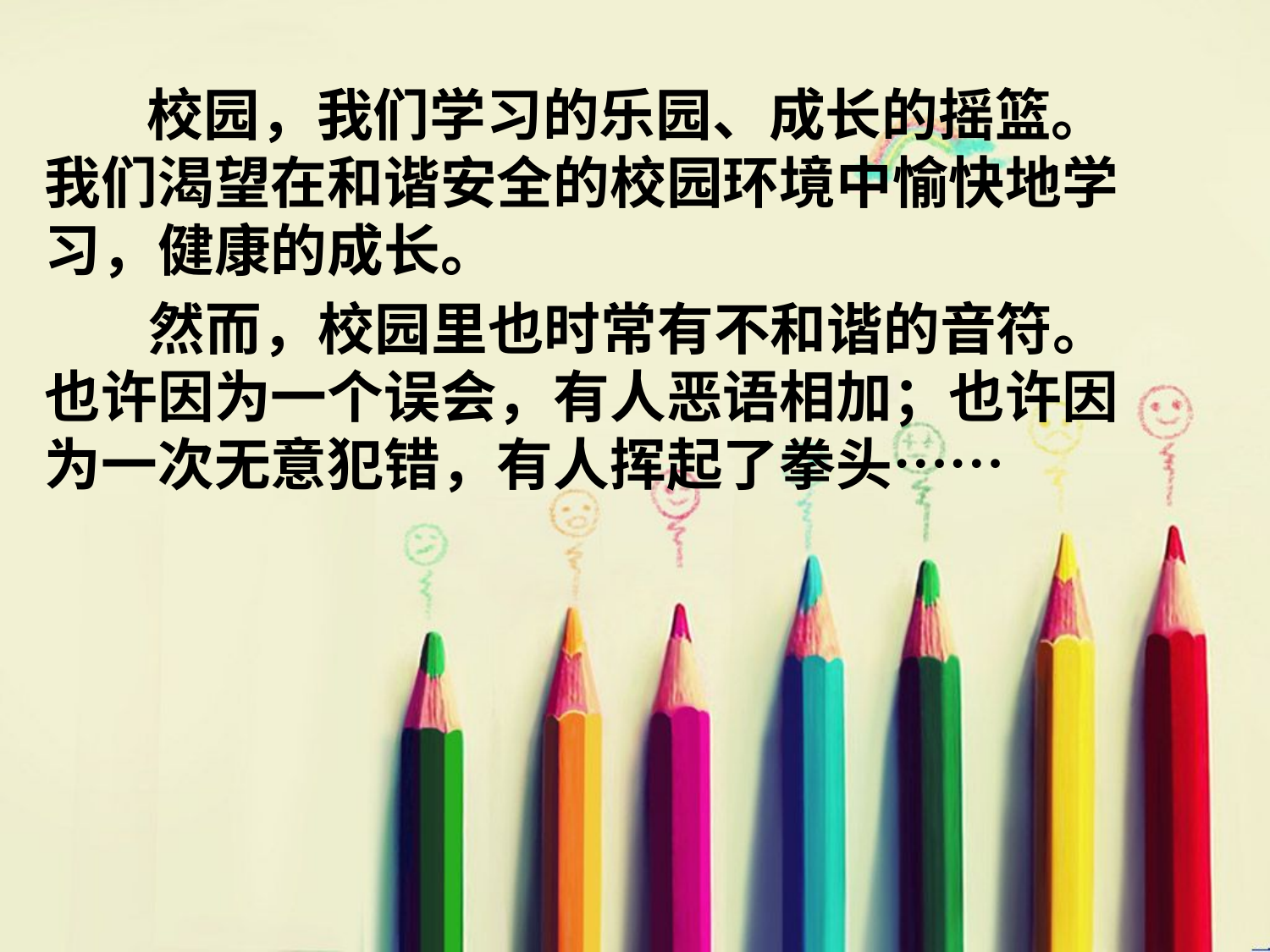

校园，我们学习的乐园、成长的摇篮。我们渴望在和谐安全的校园环境中愉快地学习，健康的成长。
       然而，校园里也时常有不和谐的音符。也许因为一个误会，有人恶语相加；也许因为一次无意犯错，有人挥起了拳头……